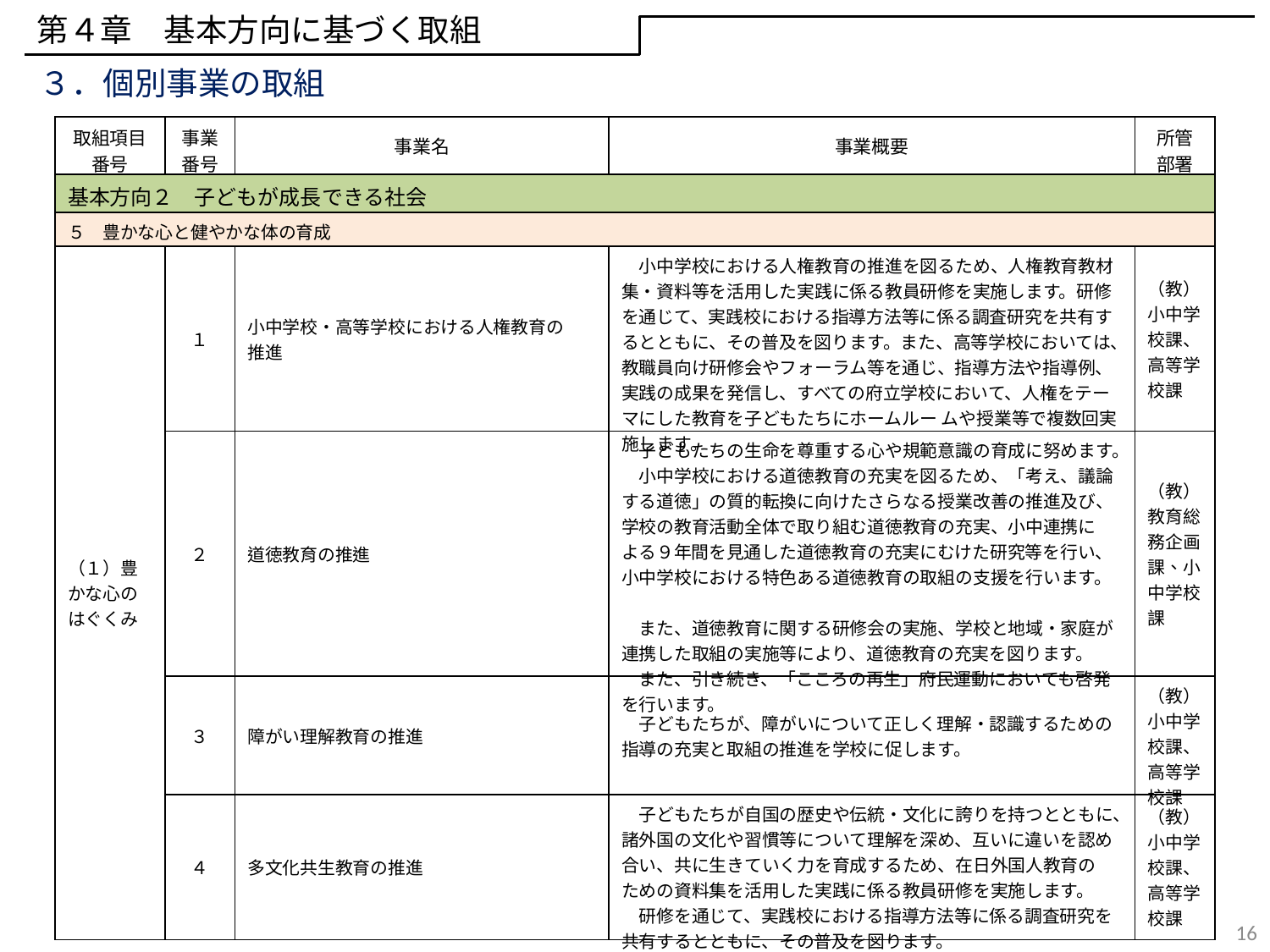

第４章　基本方向に基づく取組
３．個別事業の取組
| 取組項目 番号 | 事業 番号 | 事業名 | 事業概要 | 所管 部署 |
| --- | --- | --- | --- | --- |
| 基本方向２　子どもが成長できる社会 |  |  |  |  |
| ５　豊かな心と健やかな体の育成 |  |  |  |  |
| （１）豊かな心のはぐくみ | １ | 小中学校・高等学校における人権教育の 推進 | 小中学校における人権教育の推進を図るため、人権教育教材集・資料等を活用した実践に係る教員研修を実施します。研修を通じて、実践校における指導方法等に係る調査研究を共有するとともに、その普及を図ります。また、高等学校においては、教職員向け研修会やフォーラム等を通じ、指導方法や指導例、実践の成果を発信し、すべての府立学校において、人権をテー マにした教育を子どもたちにホームルー ムや授業等で複数回実施します。 | （教）小中学校課、高等学校課 |
|  | ２ | 道徳教育の推進 | 子どもたちの生命を尊重する心や規範意識の育成に努めます。 　小中学校における道徳教育の充実を図るため、「考え、議論する道徳」の質的転換に向けたさらなる授業改善の推進及び、学校の教育活動全体で取り組む道徳教育の充実、小中連携に よる９年間を見通した道徳教育の充実にむけた研究等を行い、小中学校における特色ある道徳教育の取組の支援を行います。　　 　また、道徳教育に関する研修会の実施、学校と地域・家庭が連携した取組の実施等により、道徳教育の充実を図ります。 　また、引き続き、「こころの再生」府民運動においても啓発を行います。 | （教）教育総務企画課、小中学校課 |
|  | ３ | 障がい理解教育の推進 | 子どもたちが、障がいについて正しく理解・認識するための指導の充実と取組の推進を学校に促します。 | （教）小中学校課、高等学校課 |
|  | ４ | 多文化共生教育の推進 | 子どもたちが自国の歴史や伝統・文化に誇りを持つとともに、諸外国の文化や習慣等について理解を深め、互いに違いを認め合い、共に生きていく力を育成するため、在日外国人教育の ための資料集を活用した実践に係る教員研修を実施します。 　研修を通じて、実践校における指導方法等に係る調査研究を共有するとともに、その普及を図ります。 | （教）小中学校課、高等学校課 |
16